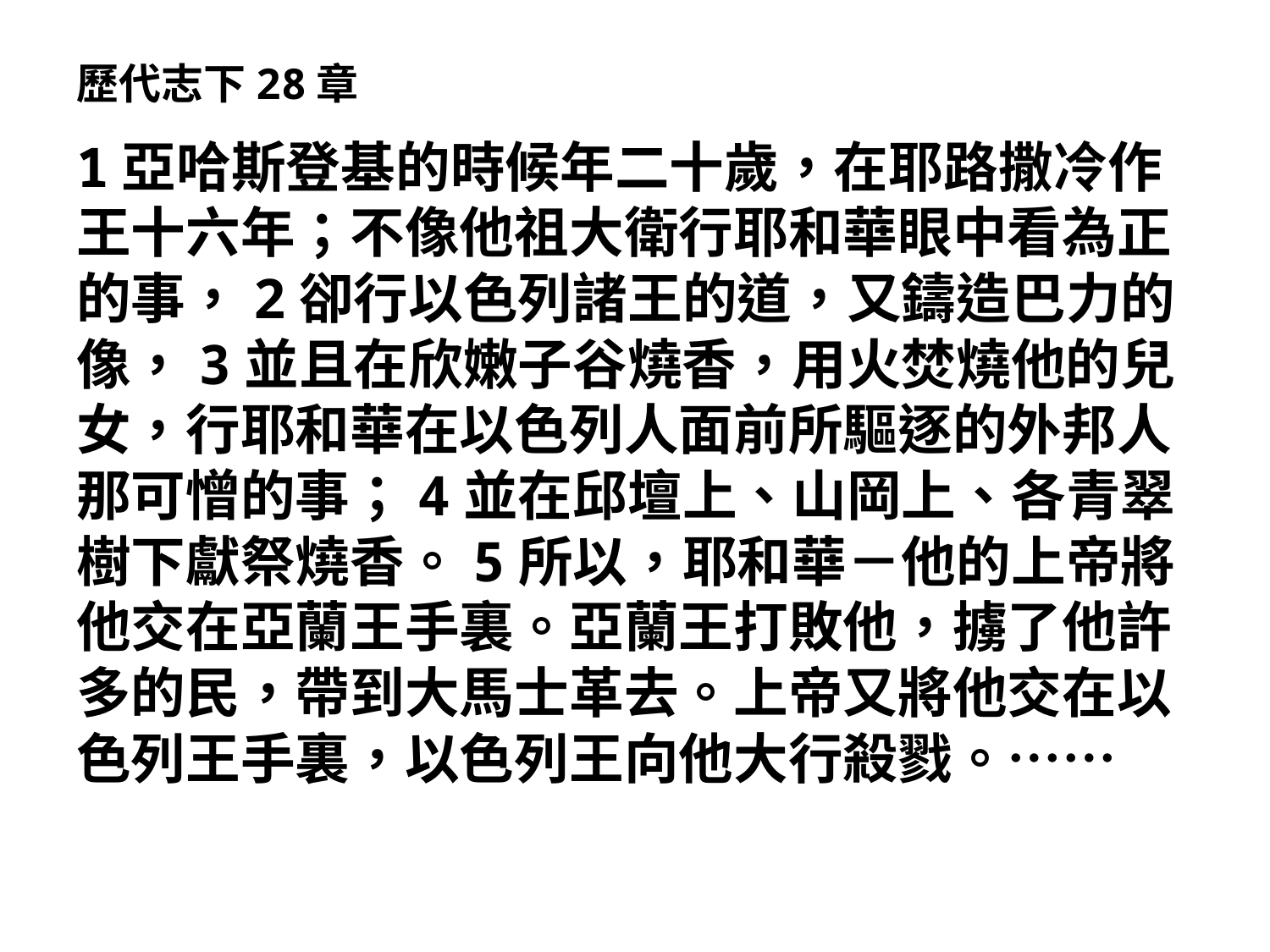

# 歷代志下28章
1亞哈斯登基的時候年二十歲，在耶路撒冷作王十六年；不像他祖大衛行耶和華眼中看為正的事，2卻行以色列諸王的道，又鑄造巴力的像，3並且在欣嫩子谷燒香，用火焚燒他的兒女，行耶和華在以色列人面前所驅逐的外邦人那可憎的事；4並在邱壇上、山岡上、各青翠樹下獻祭燒香。5所以，耶和華－他的上帝將他交在亞蘭王手裏。亞蘭王打敗他，擄了他許多的民，帶到大馬士革去。上帝又將他交在以色列王手裏，以色列王向他大行殺戮。……